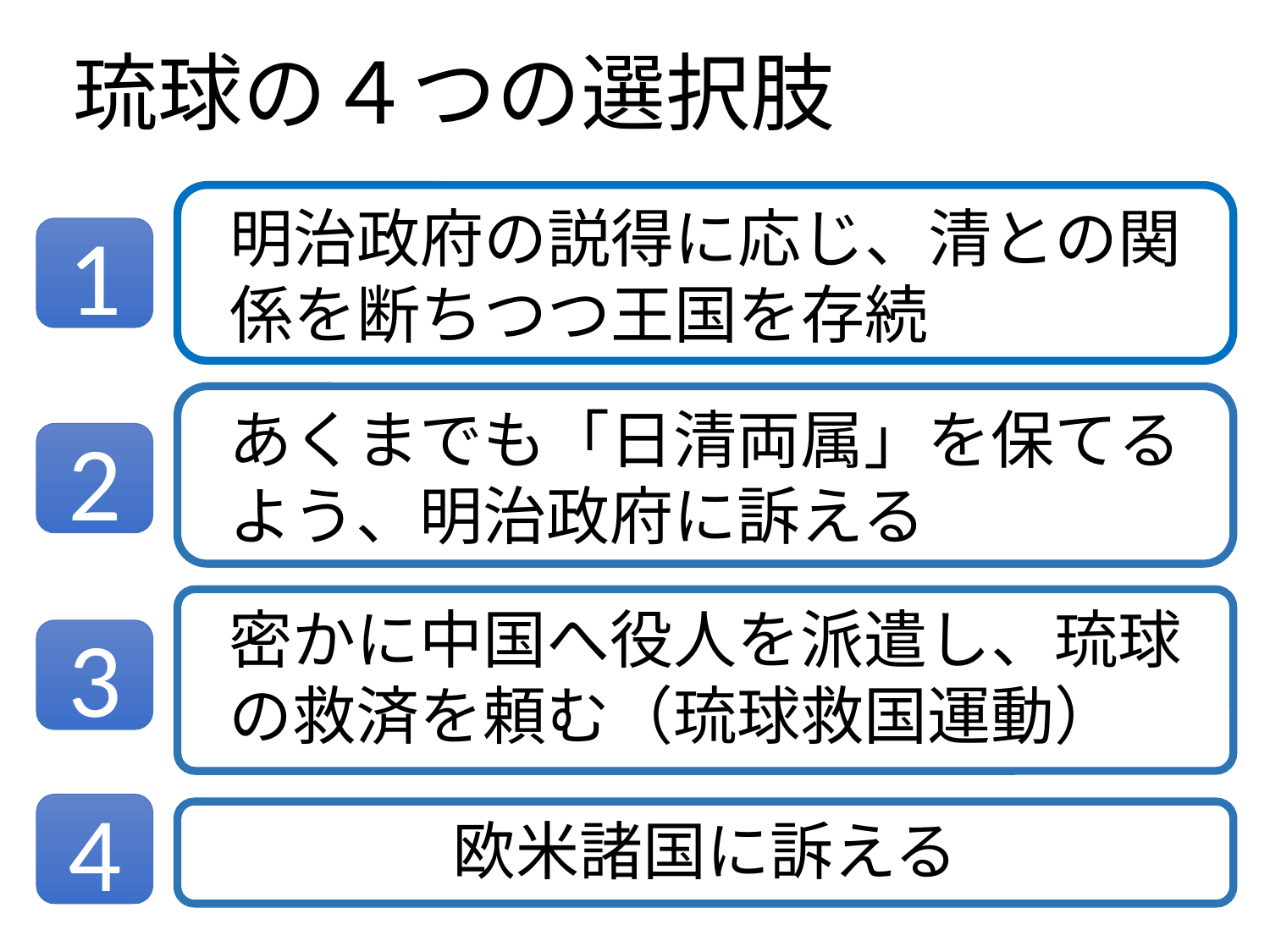

琉球の４つの選択肢
明治政府の説得に応じ、清との関係を断ちつつ王国を存続
1
あくまでも「日清両属」を保てるよう、明治政府に訴える
2
密かに中国へ役人を派遣し、琉球の救済を頼む（琉球救国運動）
3
4
欧米諸国に訴える